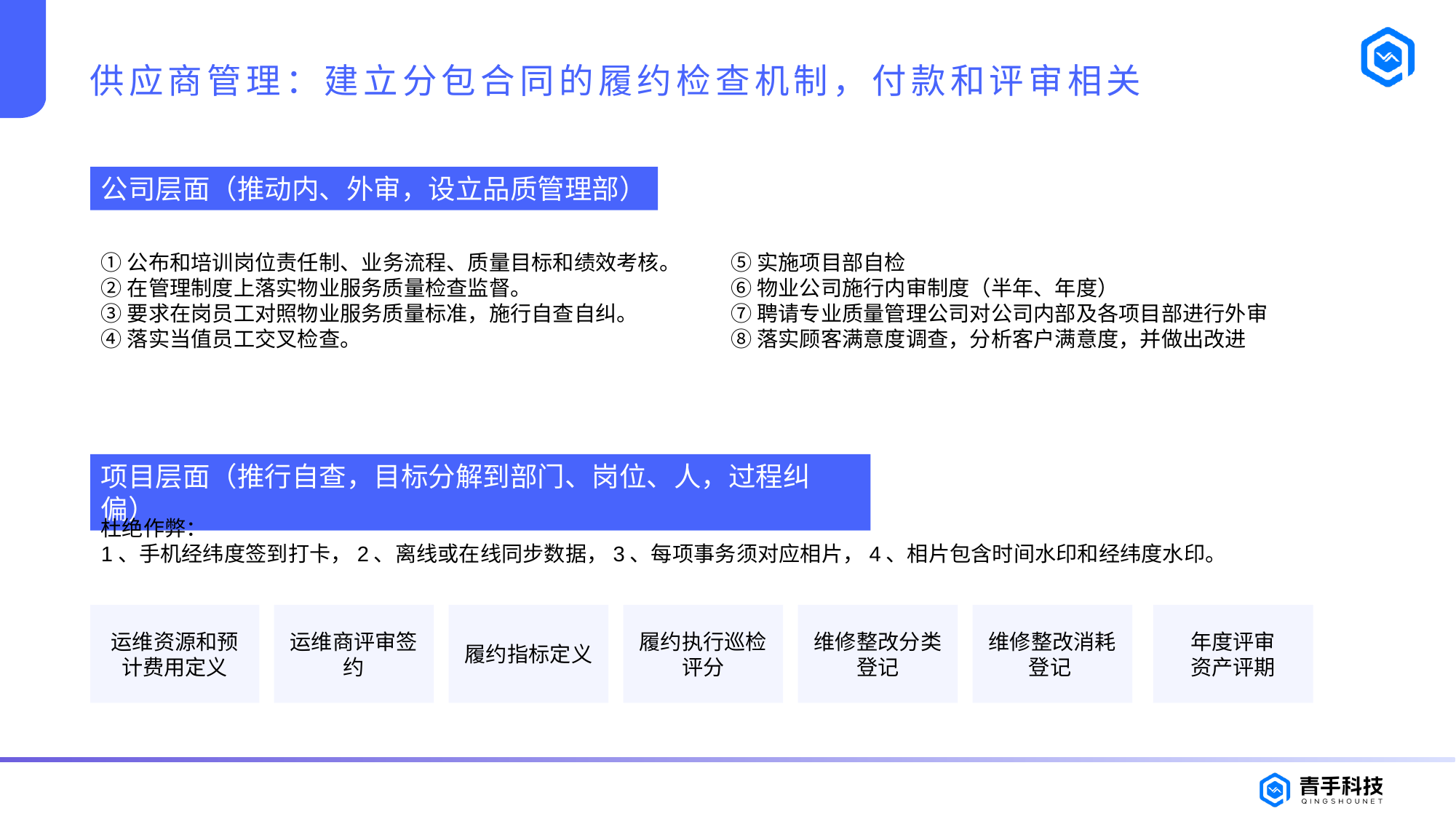

# 供应商管理：建立分包合同的履约检查机制，付款和评审相关
公司层面（推动内、外审，设立品质管理部）
①公布和培训岗位责任制、业务流程、质量目标和绩效考核。
②在管理制度上落实物业服务质量检查监督。
③要求在岗员工对照物业服务质量标准，施行自查自纠。
④落实当值员工交叉检查。
⑤实施项目部自检
⑥物业公司施行内审制度（半年、年度）
⑦聘请专业质量管理公司对公司内部及各项目部进行外审
⑧落实顾客满意度调查，分析客户满意度，并做出改进
项目层面（推行自查，目标分解到部门、岗位、人，过程纠偏）
杜绝作弊：
1、手机经纬度签到打卡，2、离线或在线同步数据，3、每项事务须对应相片，4、相片包含时间水印和经纬度水印。
运维资源和预计费用定义
运维商评审签约
履约指标定义
履约执行巡检评分
维修整改分类登记
维修整改消耗登记
年度评审
资产评期